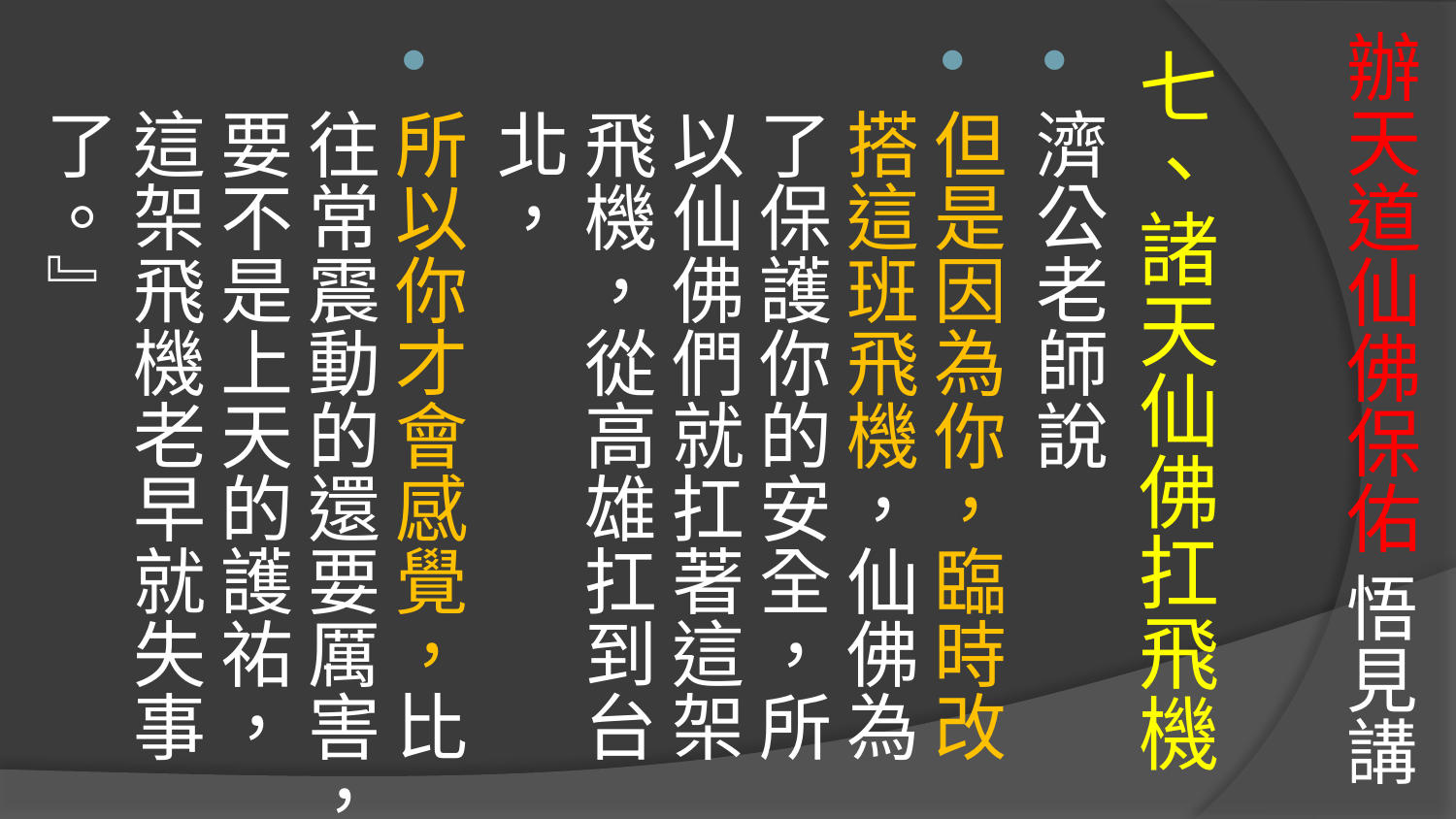

# 辦天道仙佛保佑 悟見講
七、諸天仙佛扛飛機
濟公老師說
但是因為你，臨時改搭這班飛機，仙佛為了保護你的安全，所以仙佛們就扛著這架飛機，從高雄扛到台北，
所以你才會感覺，比往常震動的還要厲害，要不是上天的護祐，這架飛機老早就失事了。』